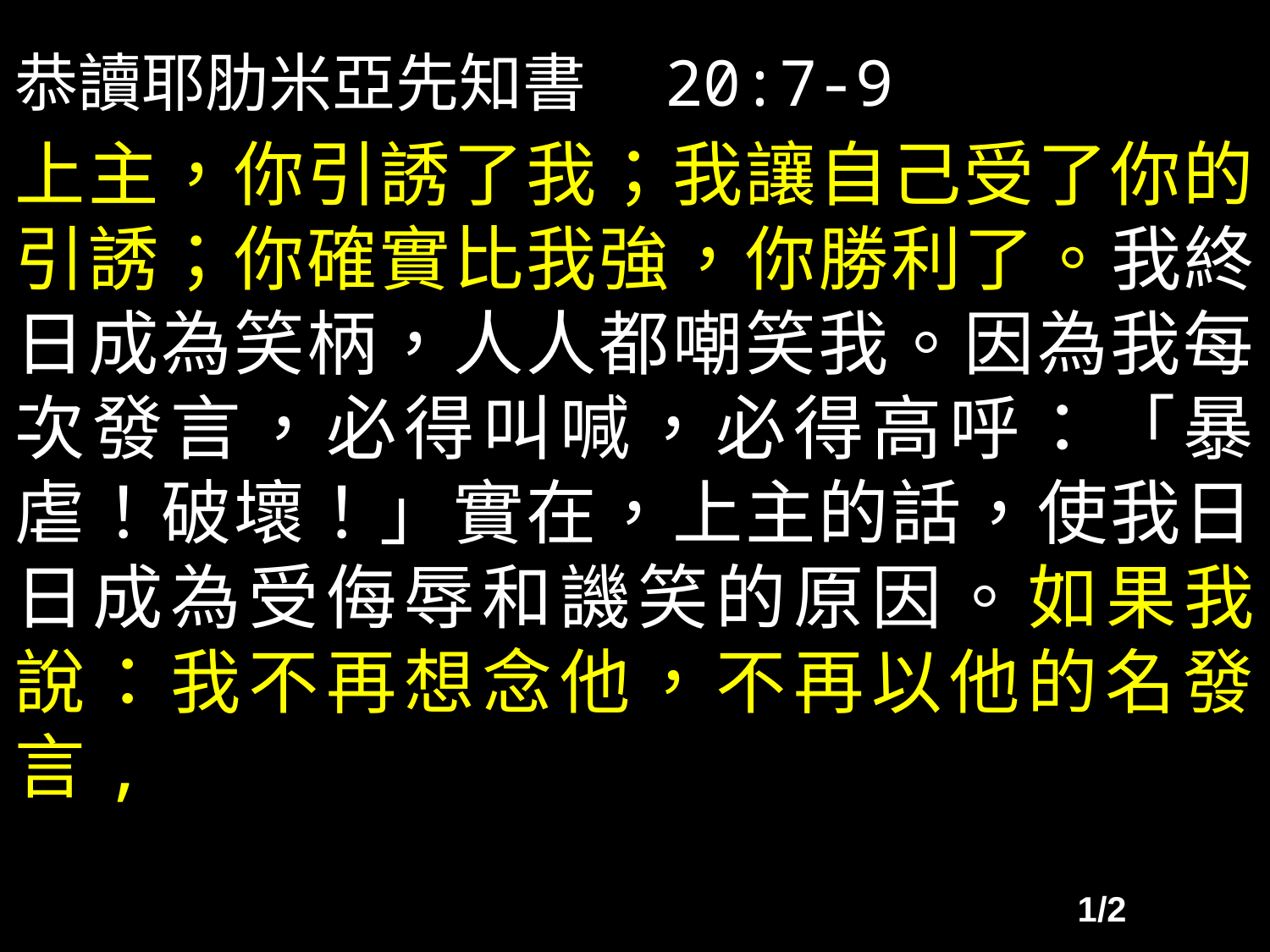

恭讀耶肋米亞先知書　20:7-9
上主，你引誘了我；我讓自己受了你的引誘；你確實比我強，你勝利了。我終日成為笑柄，人人都嘲笑我。因為我每次發言，必得叫喊，必得高呼：「暴虐！破壞！」實在，上主的話，使我日日成為受侮辱和譏笑的原因。如果我說：我不再想念他，不再以他的名發言,
1/2